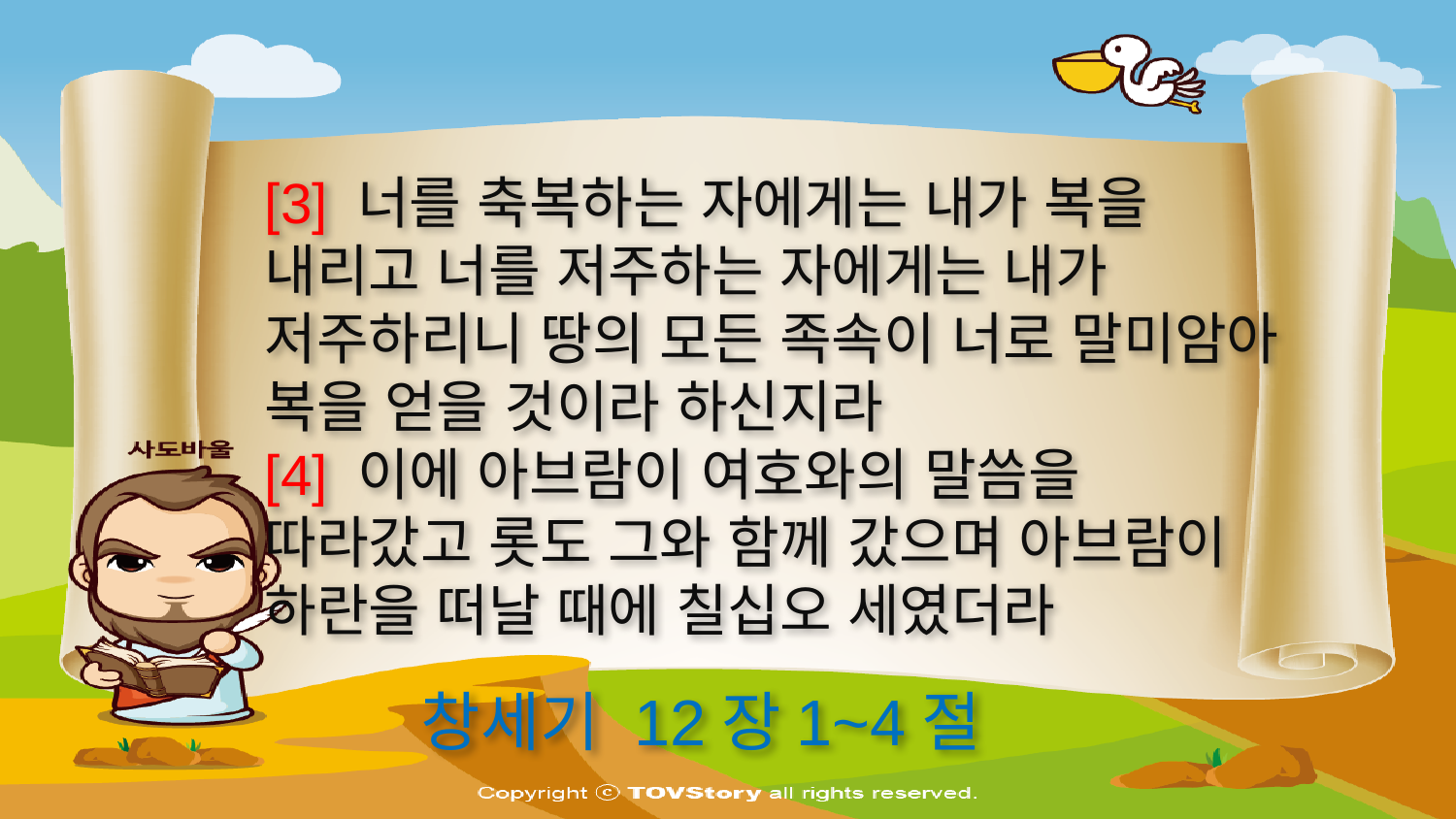

[3] 너를 축복하는 자에게는 내가 복을 내리고 너를 저주하는 자에게는 내가 저주하리니 땅의 모든 족속이 너로 말미암아 복을 얻을 것이라 하신지라
[4] 이에 아브람이 여호와의 말씀을 따라갔고 롯도 그와 함께 갔으며 아브람이 하란을 떠날 때에 칠십오 세였더라
창세기 12장1~4절